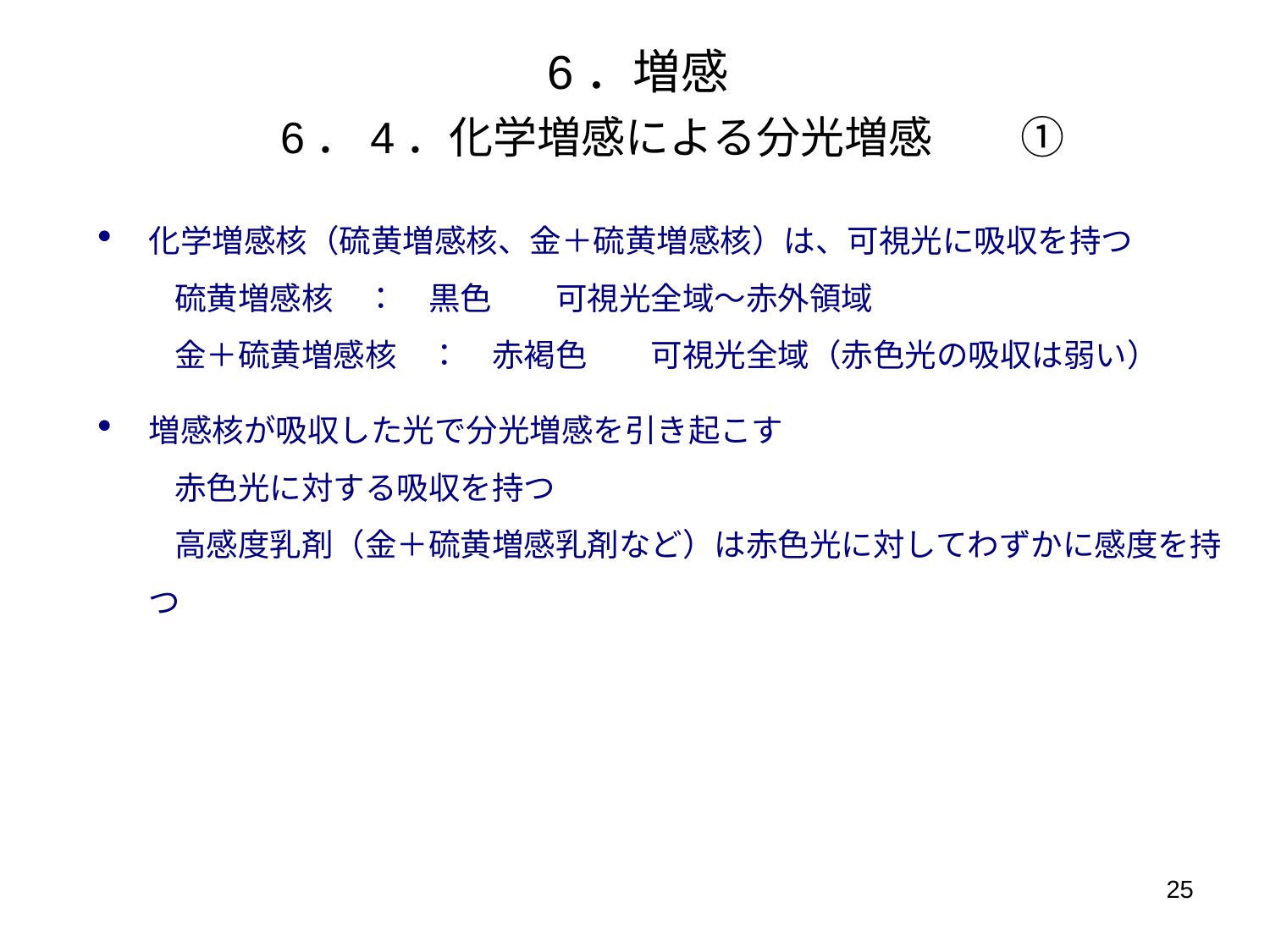

# 6．増感　 6．4．化学増感による分光増感　　①
化学増感核（硫黄増感核、金＋硫黄増感核）は、可視光に吸収を持つ
硫黄増感核　：　黒色　　可視光全域～赤外領域
金＋硫黄増感核　：　赤褐色　　可視光全域（赤色光の吸収は弱い）
増感核が吸収した光で分光増感を引き起こす
赤色光に対する吸収を持つ
高感度乳剤（金＋硫黄増感乳剤など）は赤色光に対してわずかに感度を持つ

25